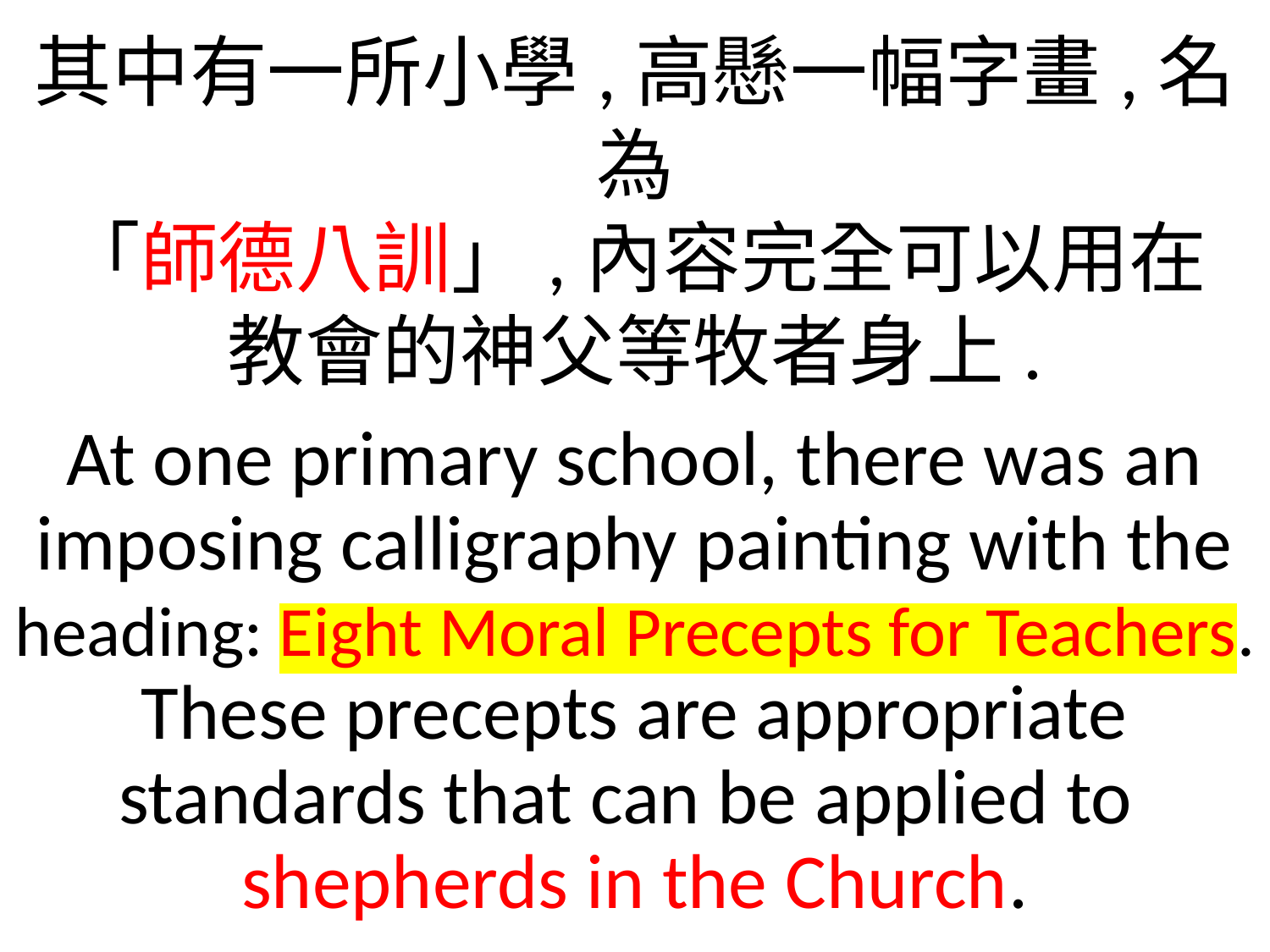

其中有一所小學,高懸一幅字畫,名為
「師德八訓」,內容完全可以用在
教會的神父等牧者身上.
At one primary school, there was an imposing calligraphy painting with the heading: Eight Moral Precepts for Teachers. These precepts are appropriate standards that can be applied to
shepherds in the Church.